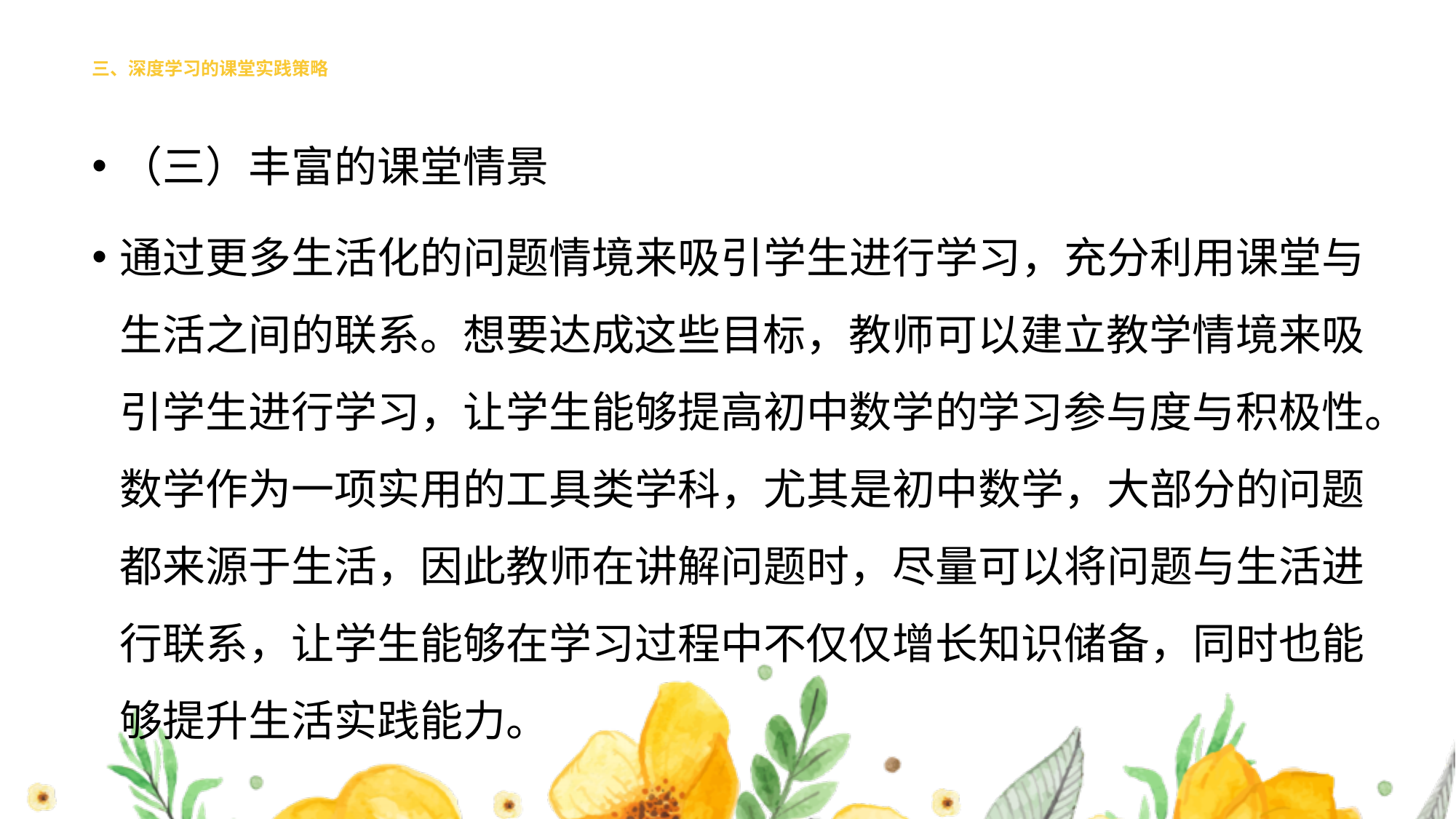

# 三、深度学习的课堂实践策略
（三）丰富的课堂情景
通过更多生活化的问题情境来吸引学生进行学习，充分利用课堂与生活之间的联系。想要达成这些目标，教师可以建立教学情境来吸引学生进行学习，让学生能够提高初中数学的学习参与度与积极性。数学作为一项实用的工具类学科，尤其是初中数学，大部分的问题都来源于生活，因此教师在讲解问题时，尽量可以将问题与生活进行联系，让学生能够在学习过程中不仅仅增长知识储备，同时也能够提升生活实践能力。